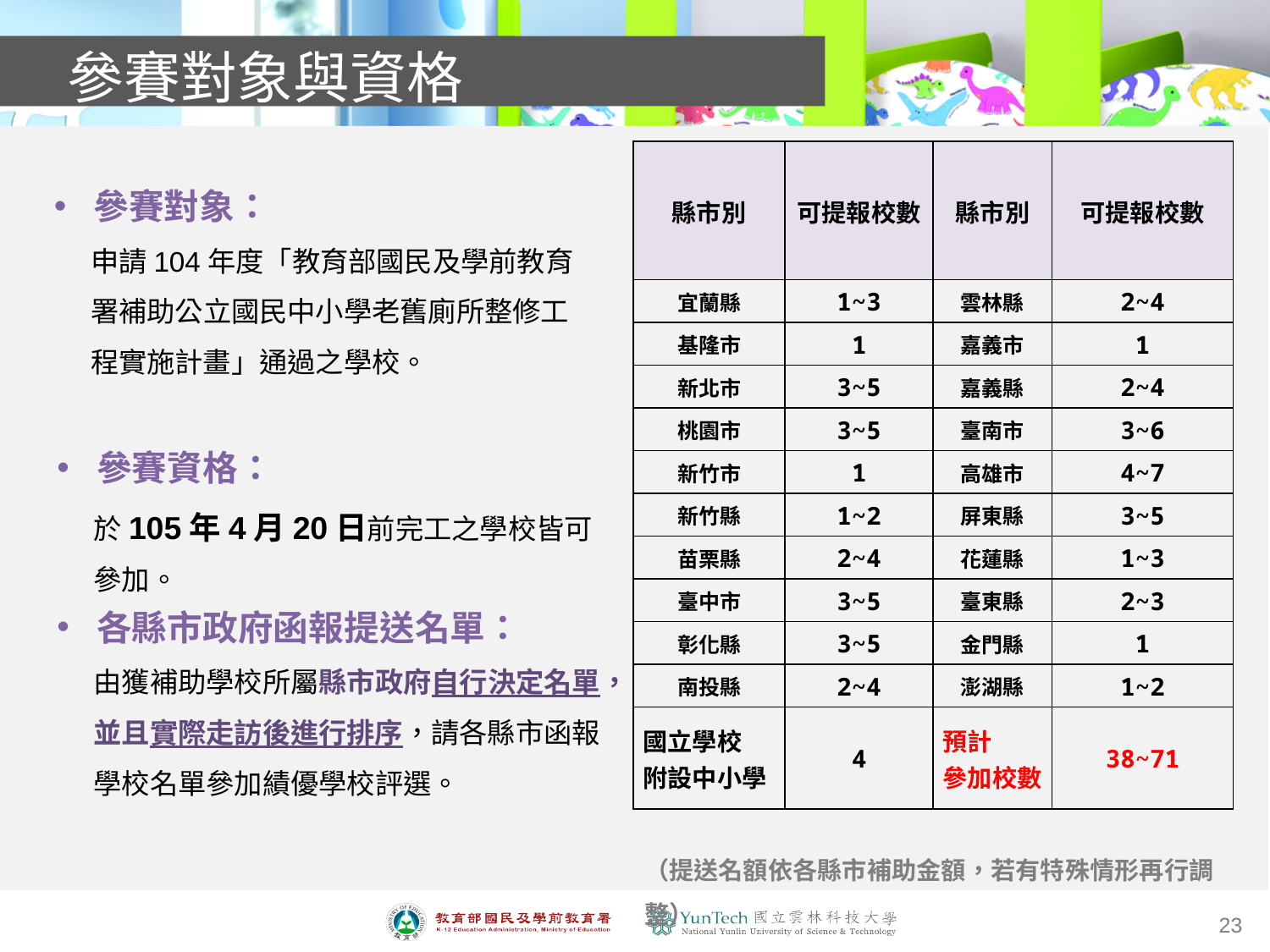

參賽對象與資格
| 縣市別 | 可提報校數 | 縣市別 | 可提報校數 |
| --- | --- | --- | --- |
| 宜蘭縣 | 1~3 | 雲林縣 | 2~4 |
| 基隆市 | 1 | 嘉義市 | 1 |
| 新北市 | 3~5 | 嘉義縣 | 2~4 |
| 桃園市 | 3~5 | 臺南市 | 3~6 |
| 新竹市 | 1 | 高雄市 | 4~7 |
| 新竹縣 | 1~2 | 屏東縣 | 3~5 |
| 苗栗縣 | 2~4 | 花蓮縣 | 1~3 |
| 臺中市 | 3~5 | 臺東縣 | 2~3 |
| 彰化縣 | 3~5 | 金門縣 | 1 |
| 南投縣 | 2~4 | 澎湖縣 | 1~2 |
| 國立學校 附設中小學 | 4 | 預計 參加校數 | 38~71 |
參賽對象：
申請104年度「教育部國民及學前教育署補助公立國民中小學老舊廁所整修工程實施計畫」通過之學校。
參賽資格：
於105年4月20日前完工之學校皆可參加。
各縣市政府函報提送名單：
由獲補助學校所屬縣市政府自行決定名單，並且實際走訪後進行排序，請各縣市函報學校名單參加績優學校評選。
（提送名額依各縣市補助金額，若有特殊情形再行調整）